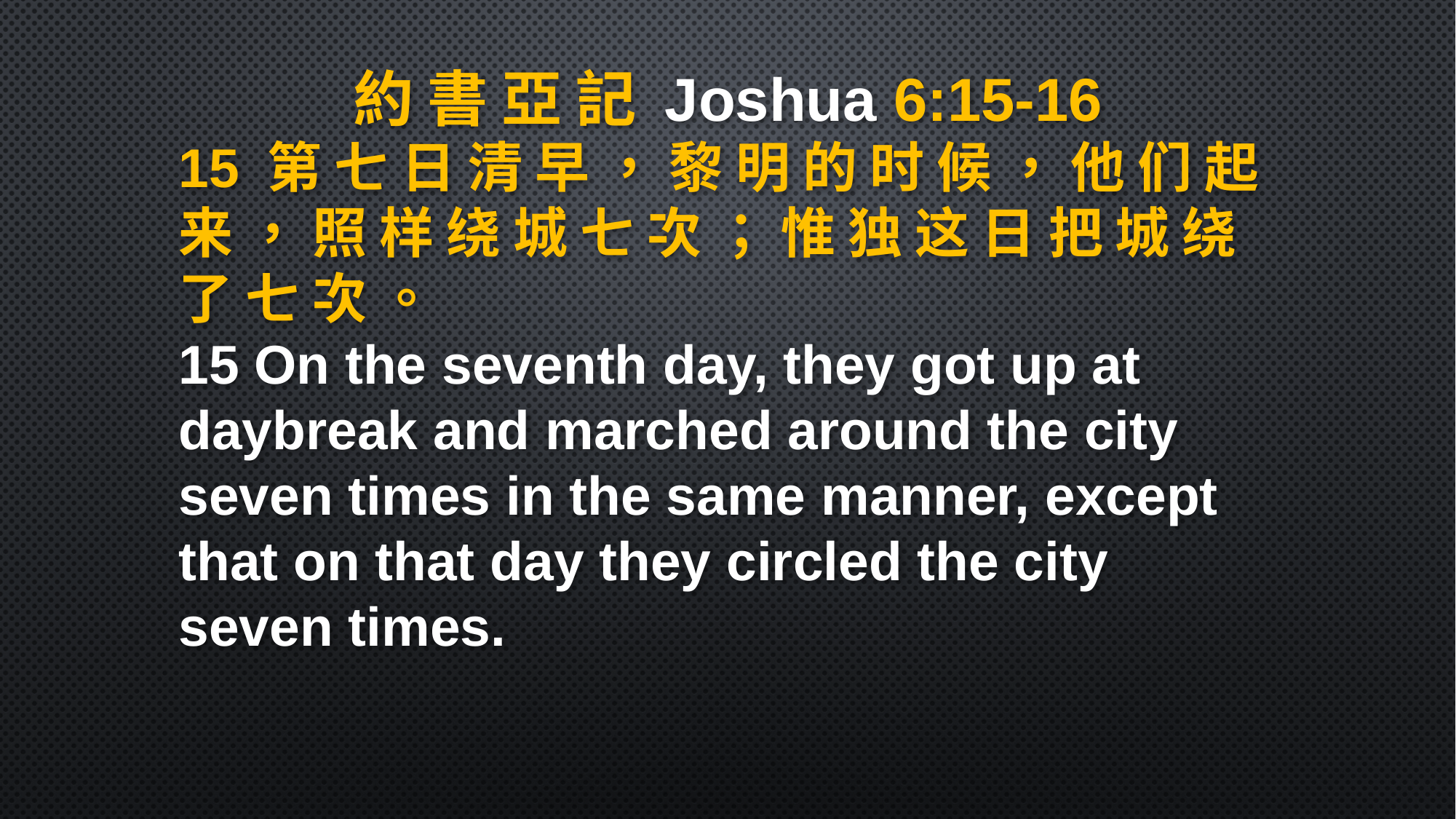

約 書 亞 記 Joshua 6:15-16
15 第 七 日 清 早 ， 黎 明 的 时 候 ， 他 们 起 来 ， 照 样 绕 城 七 次 ； 惟 独 这 日 把 城 绕 了 七 次 。
15 On the seventh day, they got up at daybreak and marched around the city seven times in the same manner, except that on that day they circled the city seven times.